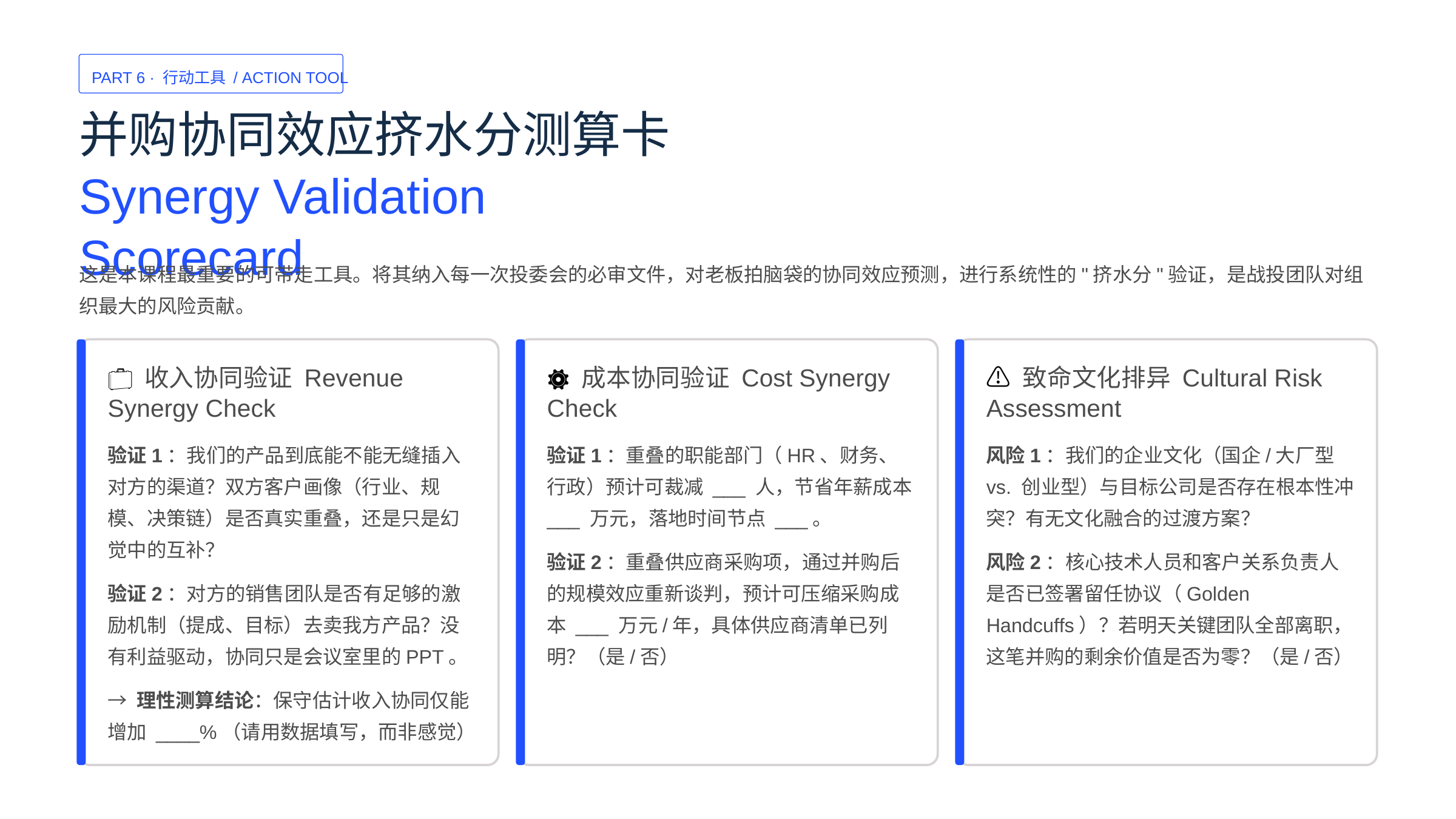

PART 6 · 行动工具 / ACTION TOOL
并购协同效应挤水分测算卡
Synergy Validation Scorecard
这是本课程最重要的可带走工具。将其纳入每一次投委会的必审文件，对老板拍脑袋的协同效应预测，进行系统性的"挤水分"验证，是战投团队对组织最大的风险贡献。

💼 收入协同验证 Revenue Synergy Check
⚙️ 成本协同验证 Cost Synergy Check
⚠️ 致命文化排异 Cultural Risk Assessment
验证1：我们的产品到底能不能无缝插入对方的渠道？双方客户画像（行业、规模、决策链）是否真实重叠，还是只是幻觉中的互补？
验证1：重叠的职能部门（HR、财务、行政）预计可裁减 ___ 人，节省年薪成本 ___ 万元，落地时间节点 ___。
风险1：我们的企业文化（国企/大厂型 vs. 创业型）与目标公司是否存在根本性冲突？有无文化融合的过渡方案？
验证2：重叠供应商采购项，通过并购后的规模效应重新谈判，预计可压缩采购成本 ___ 万元/年，具体供应商清单已列明？（是/否）
风险2：核心技术人员和客户关系负责人是否已签署留任协议（Golden Handcuffs）？若明天关键团队全部离职，这笔并购的剩余价值是否为零？（是/否）
验证2：对方的销售团队是否有足够的激励机制（提成、目标）去卖我方产品？没有利益驱动，协同只是会议室里的PPT。
→ 理性测算结论：保守估计收入协同仅能增加 ____%（请用数据填写，而非感觉）